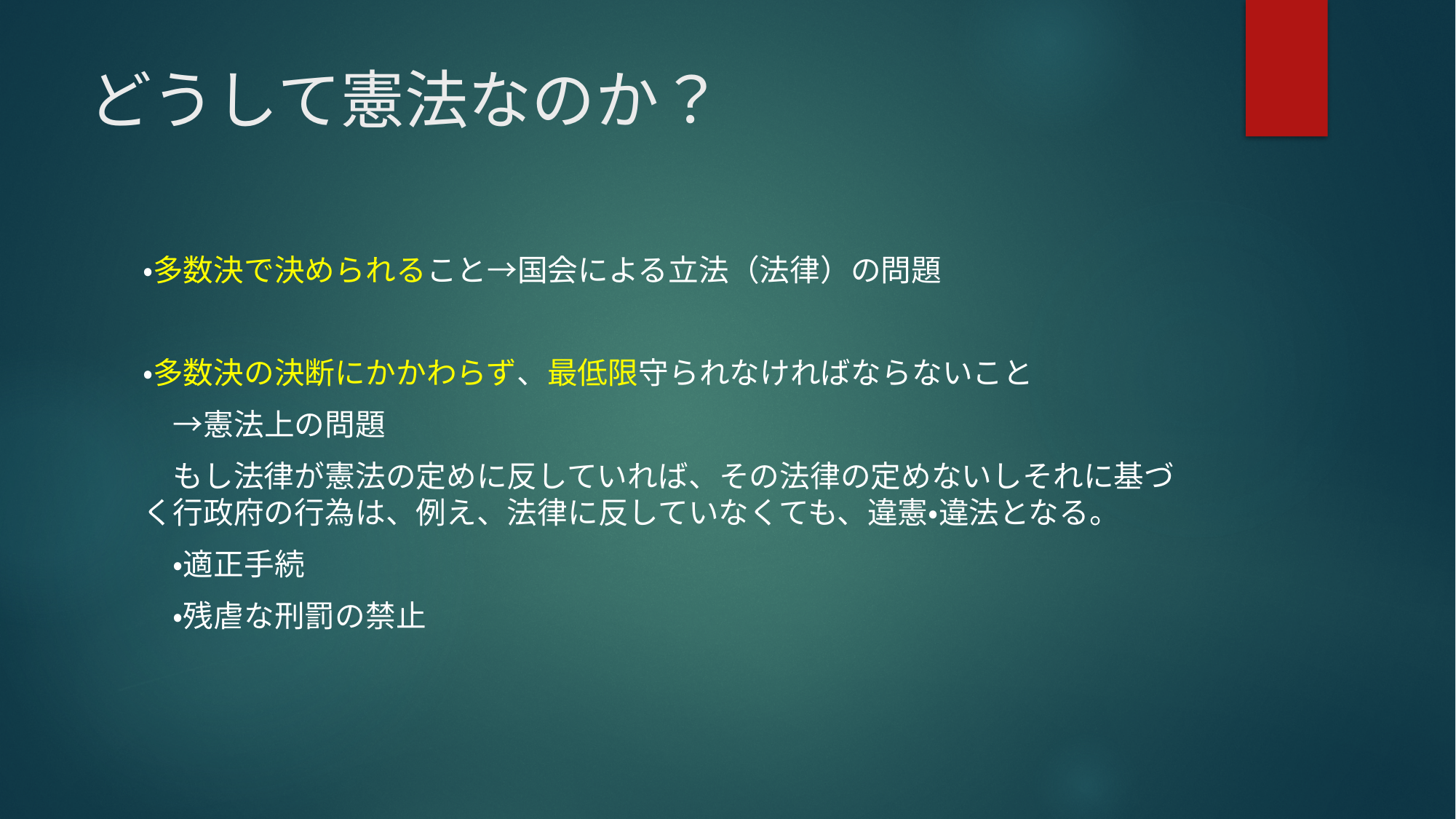

# どうして憲法なのか？
・多数決で決められること→国会による立法（法律）の問題

・多数決の決断にかかわらず、最低限守られなければならないこと
　→憲法上の問題
　もし法律が憲法の定めに反していれば、その法律の定めないしそれに基づく行政府の行為は、例え、法律に反していなくても、違憲・違法となる。
　・適正手続
　・残虐な刑罰の禁止